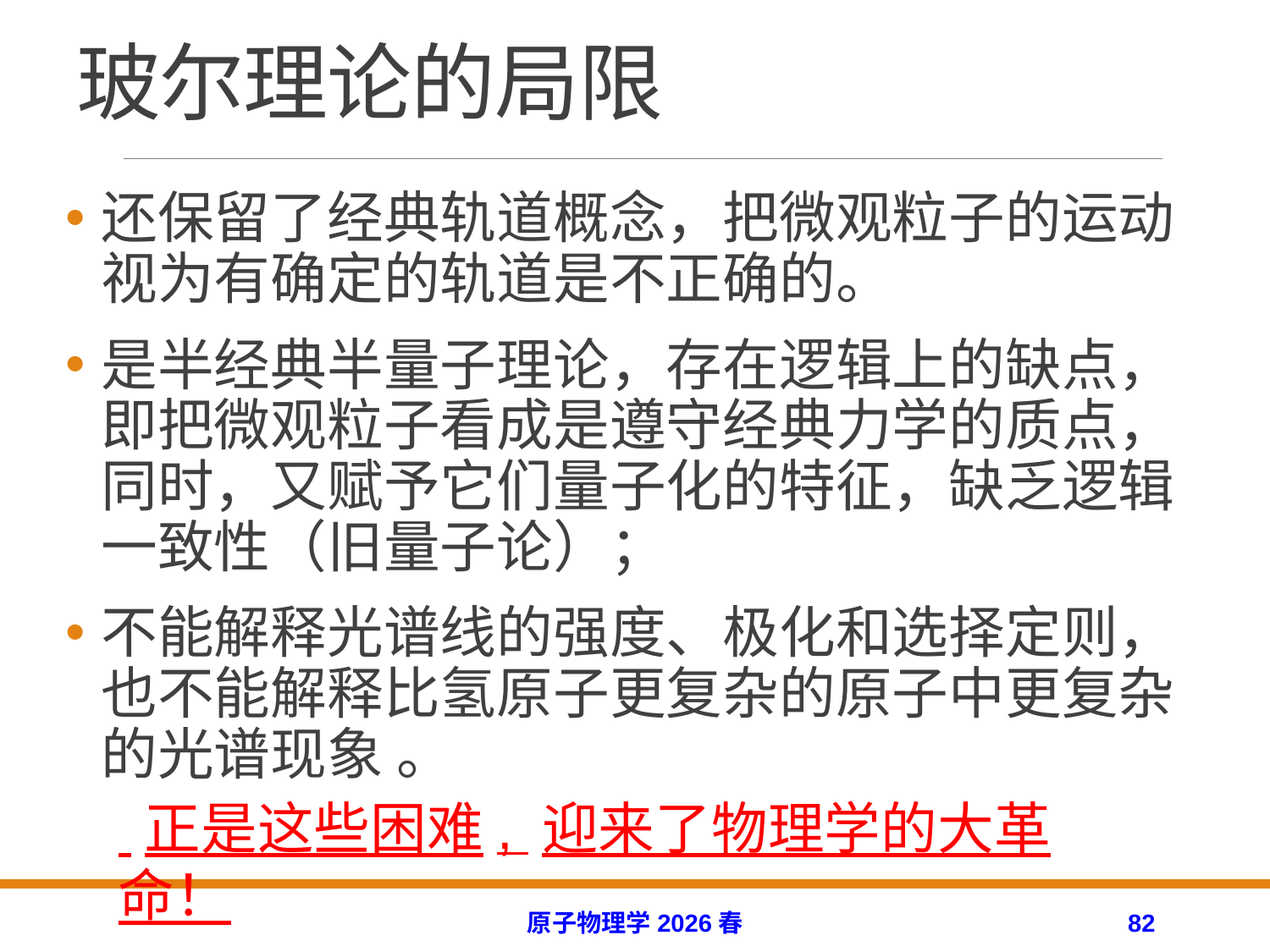

# 玻尔理论的局限
还保留了经典轨道概念，把微观粒子的运动视为有确定的轨道是不正确的。
是半经典半量子理论，存在逻辑上的缺点，即把微观粒子看成是遵守经典力学的质点，同时，又赋予它们量子化的特征，缺乏逻辑一致性（旧量子论）；
不能解释光谱线的强度、极化和选择定则，也不能解释比氢原子更复杂的原子中更复杂的光谱现象 。

 正是这些困难, 迎来了物理学的大革命！
原子物理学2026春
82